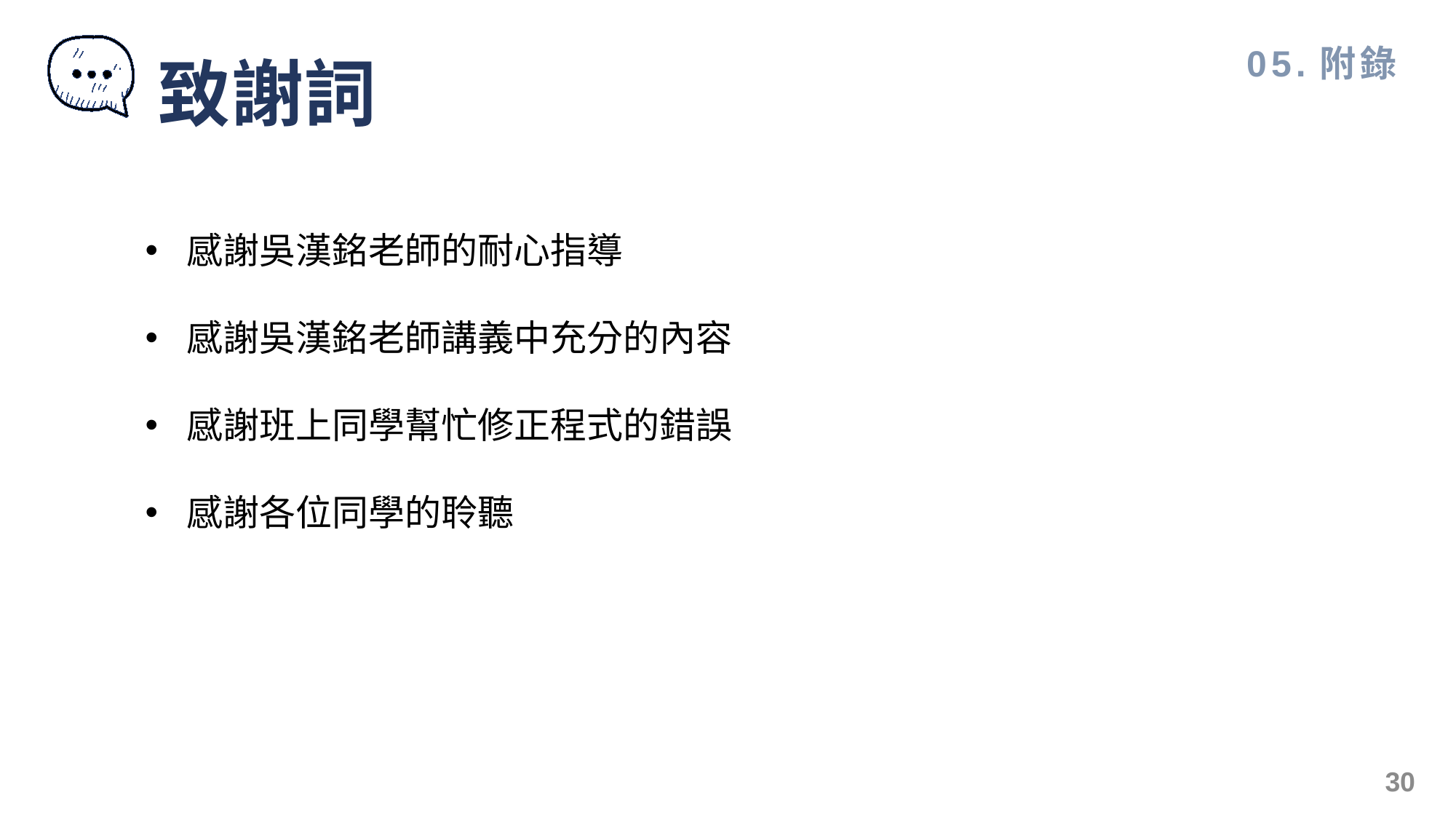

05.附錄
致謝詞
感謝吳漢銘老師的耐心指導
感謝吳漢銘老師講義中充分的內容
感謝班上同學幫忙修正程式的錯誤
感謝各位同學的聆聽

30